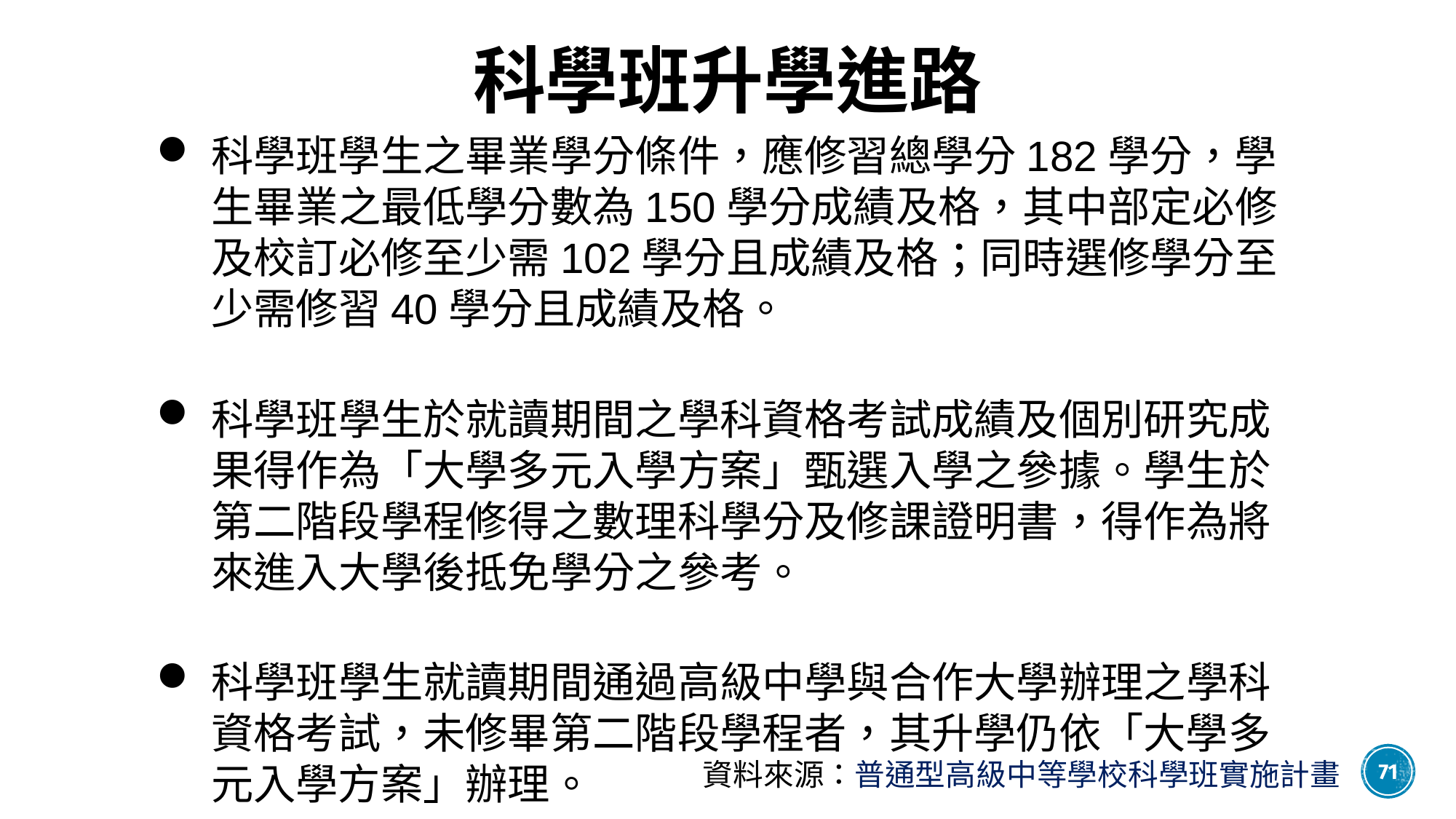

# 科學班升學進路
科學班學生之畢業學分條件，應修習總學分182學分，學生畢業之最低學分數為150學分成績及格，其中部定必修及校訂必修至少需102學分且成績及格；同時選修學分至少需修習40學分且成績及格。

科學班學生於就讀期間之學科資格考試成績及個別研究成果得作為「大學多元入學方案」甄選入學之參據。學生於第二階段學程修得之數理科學分及修課證明書，得作為將來進入大學後抵免學分之參考。

科學班學生就讀期間通過高級中學與合作大學辦理之學科資格考試，未修畢第二階段學程者，其升學仍依「大學多元入學方案」辦理。
71
資料來源：普通型高級中等學校科學班實施計畫